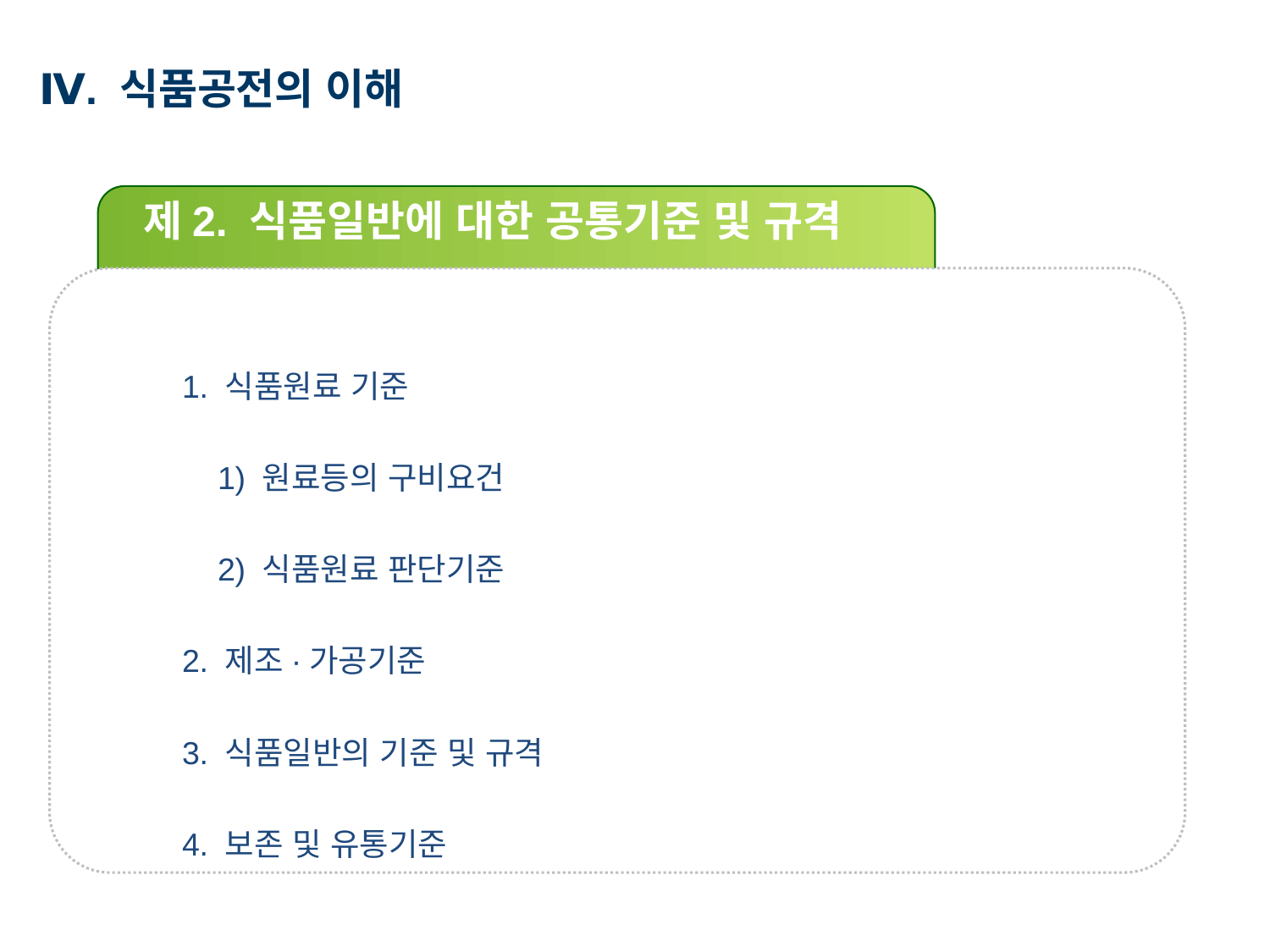

Ⅳ. 식품공전의 이해
제2. 식품일반에 대한 공통기준 및 규격

     1. 식품원료 기준

         1) 원료등의 구비요건

         2) 식품원료 판단기준

     2. 제조·가공기준

     3. 식품일반의 기준 및 규격

     4. 보존 및 유통기준